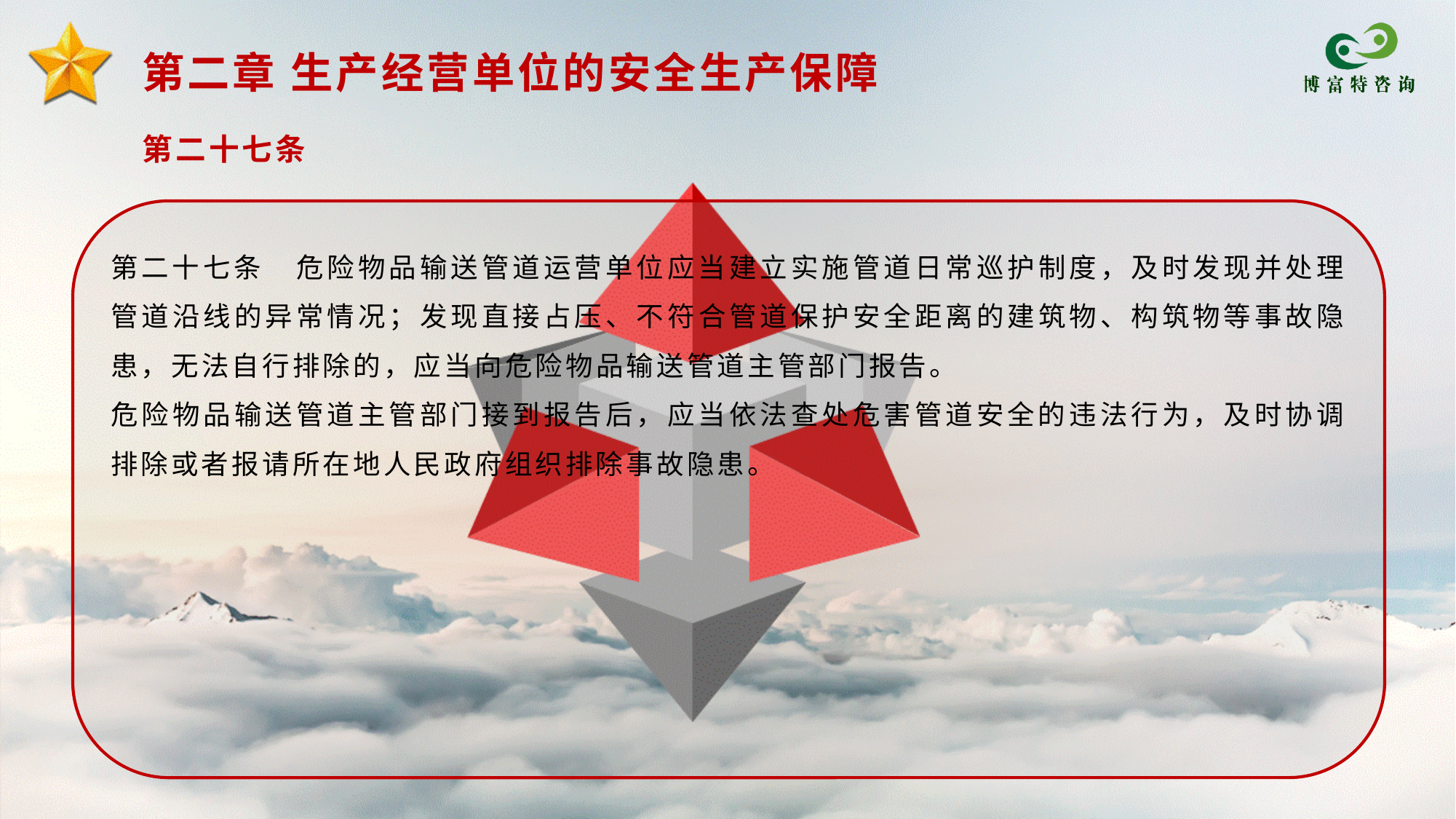

第二章 生产经营单位的安全生产保障
第二十七条
第二十七条　危险物品输送管道运营单位应当建立实施管道日常巡护制度，及时发现并处理管道沿线的异常情况；发现直接占压、不符合管道保护安全距离的建筑物、构筑物等事故隐患，无法自行排除的，应当向危险物品输送管道主管部门报告。
危险物品输送管道主管部门接到报告后，应当依法查处危害管道安全的违法行为，及时协调排除或者报请所在地人民政府组织排除事故隐患。